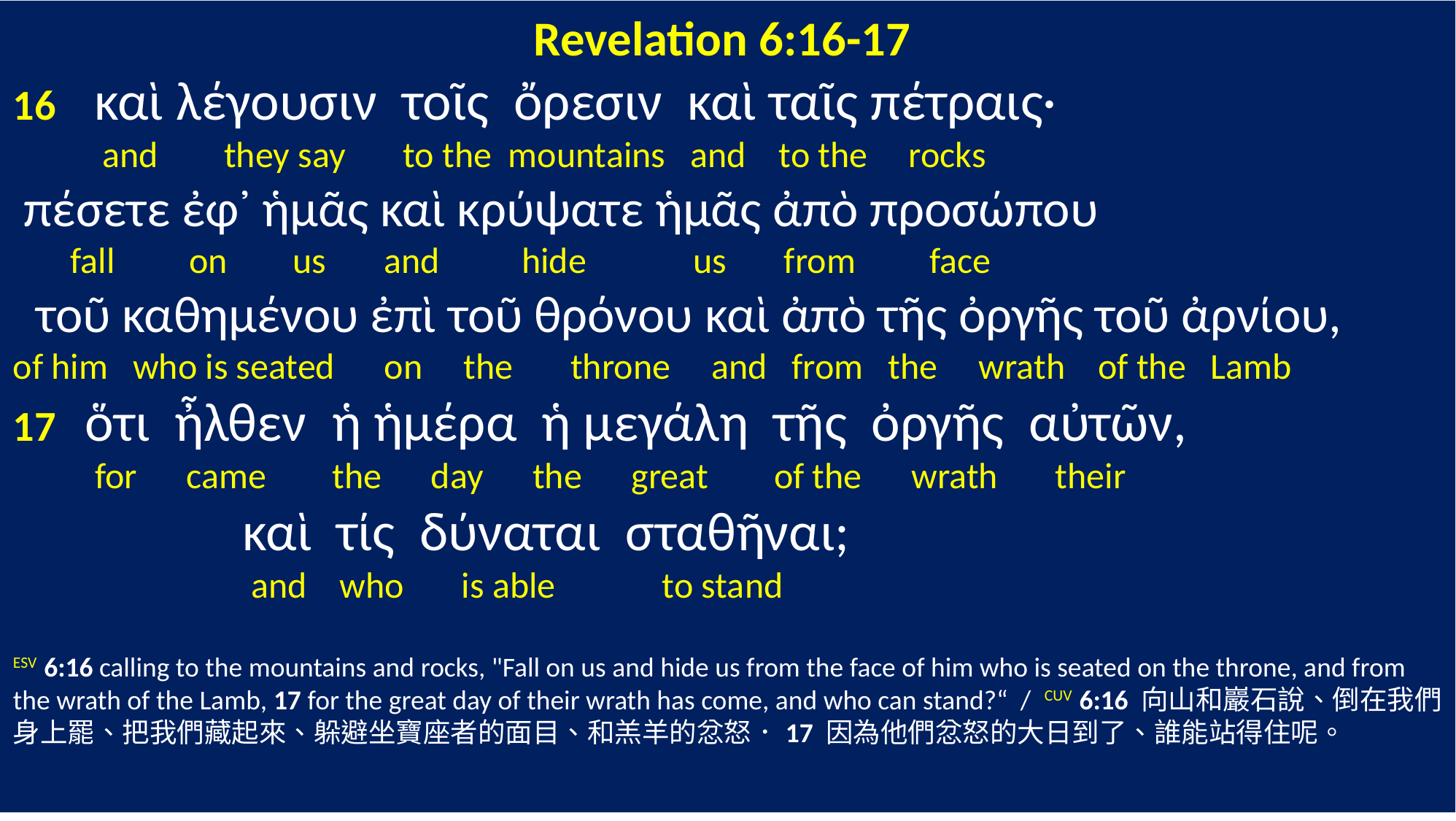

Revelation 6:16-17
16    καὶ λέγουσιν  τοῖς  ὄρεσιν  καὶ ταῖς πέτραις·
           and        they say       to the  mountains   and    to the     rocks
 πέσετε ἐφ᾽ ἡμᾶς καὶ κρύψατε ἡμᾶς ἀπὸ προσώπου
       fall         on        us       and          hide             us       from         face
  τοῦ καθημένου ἐπὶ τοῦ θρόνου καὶ ἀπὸ τῆς ὀργῆς τοῦ ἀρνίου,
of him   who is seated      on     the       throne     and   from   the     wrath    of the   Lamb
17   ὅτι  ἦλθεν  ἡ ἡμέρα  ἡ μεγάλη  τῆς  ὀργῆς  αὐτῶν,
          for      came        the      day      the      great        of the      wrath       their
                     καὶ  τίς  δύναται  σταθῆναι;
                             and    who       is able             to stand

ESV  6:16 calling to the mountains and rocks, "Fall on us and hide us from the face of him who is seated on the throne, and from the wrath of the Lamb, 17 for the great day of their wrath has come, and who can stand?“  /  CUV  6:16 向山和巖石說、倒在我們身上罷、把我們藏起來、躲避坐寶座者的面目、和羔羊的忿怒．17 因為他們忿怒的大日到了、誰能站得住呢。